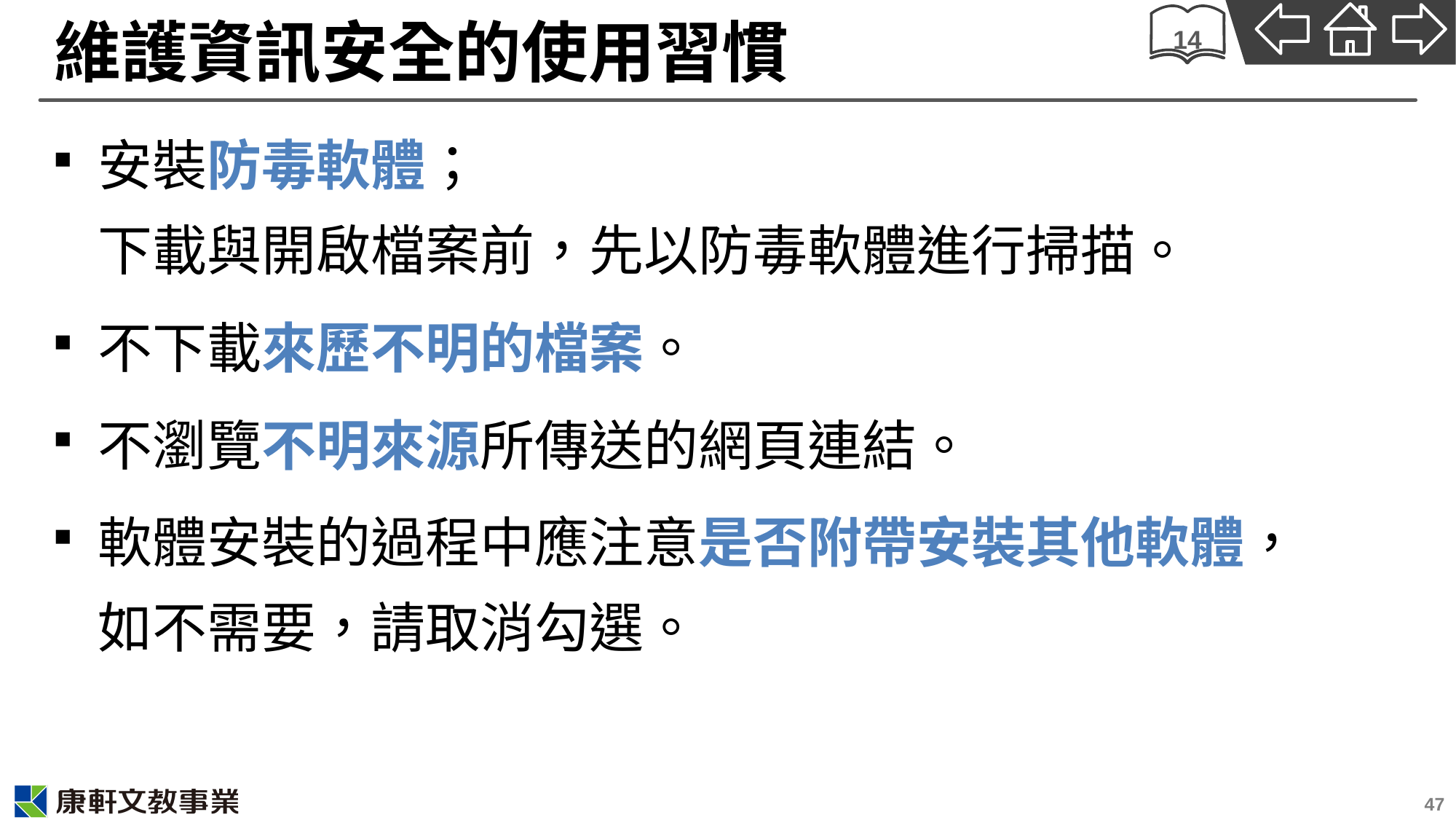

# 維護資訊安全的使用習慣
14
安裝防毒軟體；
下載與開啟檔案前，先以防毒軟體進行掃描。
不下載來歷不明的檔案。
不瀏覽不明來源所傳送的網頁連結。
軟體安裝的過程中應注意是否附帶安裝其他軟體，如不需要，請取消勾選。

47